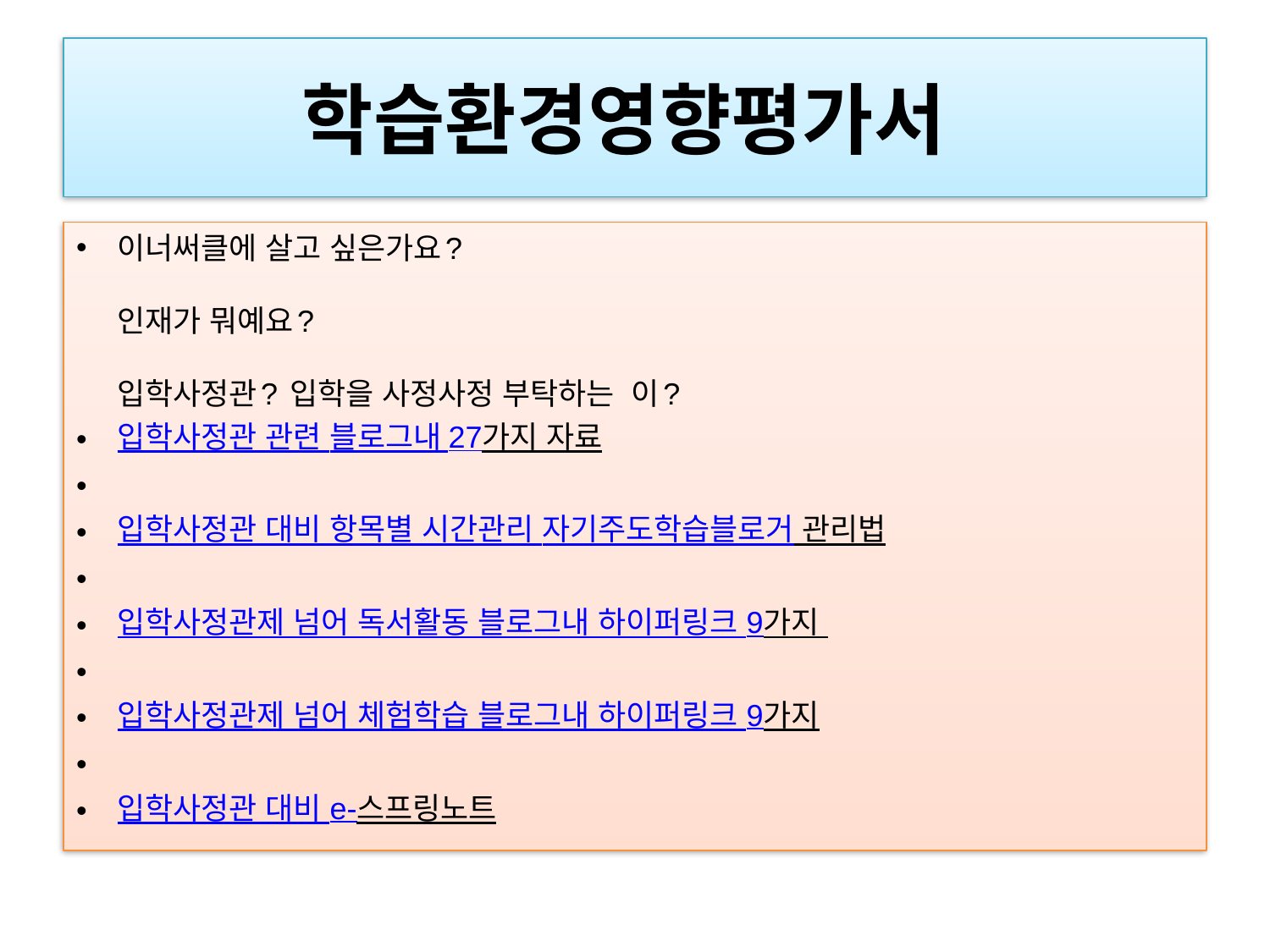

# 학습환경영향평가서
이너써클에 살고 싶은가요?
인재가 뭐예요?
입학사정관? 입학을 사정사정 부탁하는  이?
입학사정관 관련 블로그내 27가지 자료

입학사정관 대비 항목별 시간관리 자기주도학습블로거 관리법

입학사정관제 넘어 독서활동 블로그내 하이퍼링크 9가지

입학사정관제 넘어 체험학습 블로그내 하이퍼링크 9가지

입학사정관 대비 e-스프링노트